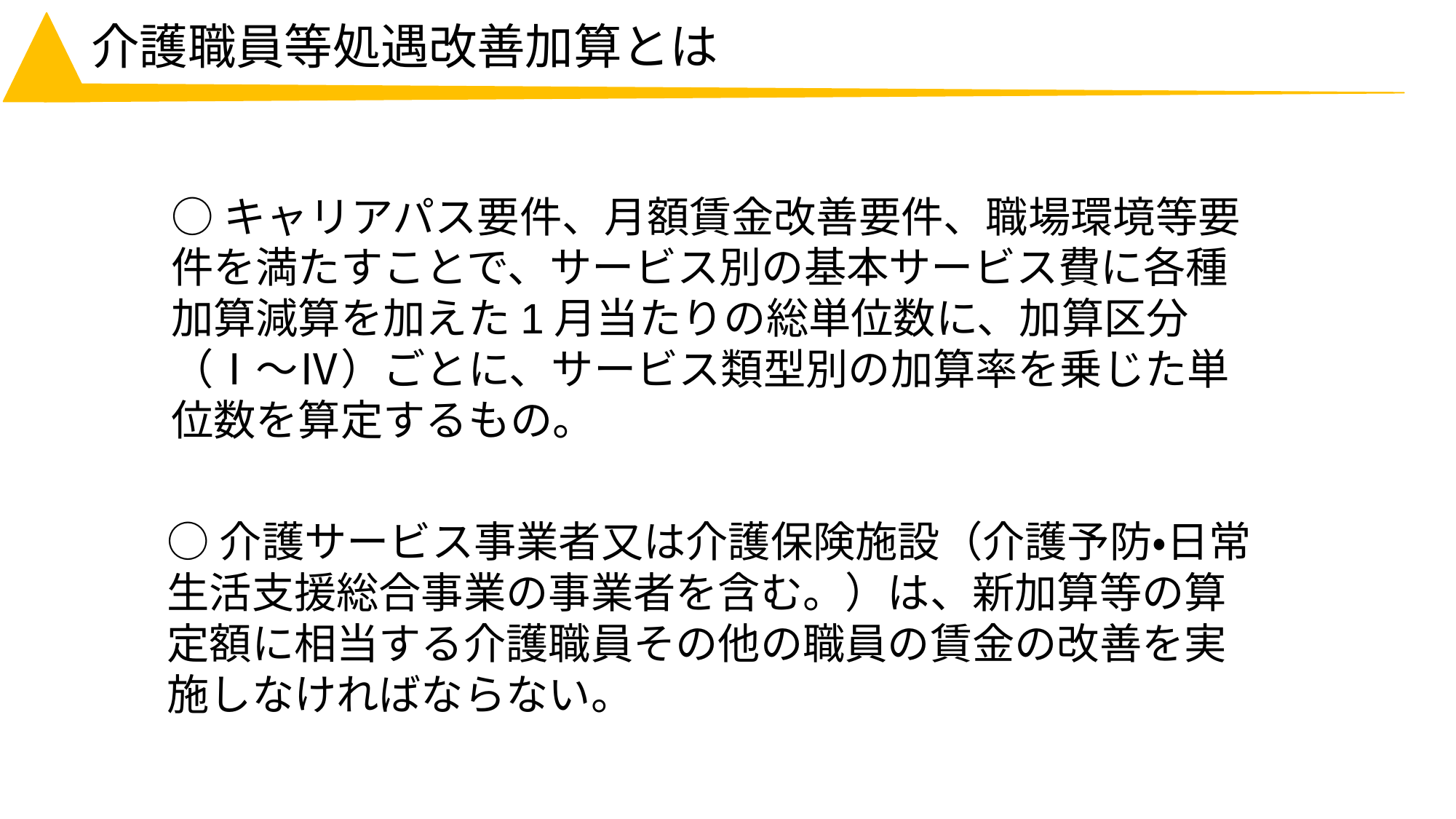

# 介護職員等処遇改善加算とは
○キャリアパス要件、月額賃金改善要件、職場環境等要件を満たすことで、サービス別の基本サービス費に各種加算減算を加えた1月当たりの総単位数に、加算区分（Ⅰ～Ⅳ）ごとに、サービス類型別の加算率を乗じた単位数を算定するもの。
○介護サービス事業者又は介護保険施設（介護予防・日常生活支援総合事業の事業者を含む。）は、新加算等の算定額に相当する介護職員その他の職員の賃金の改善を実施しなければならない。